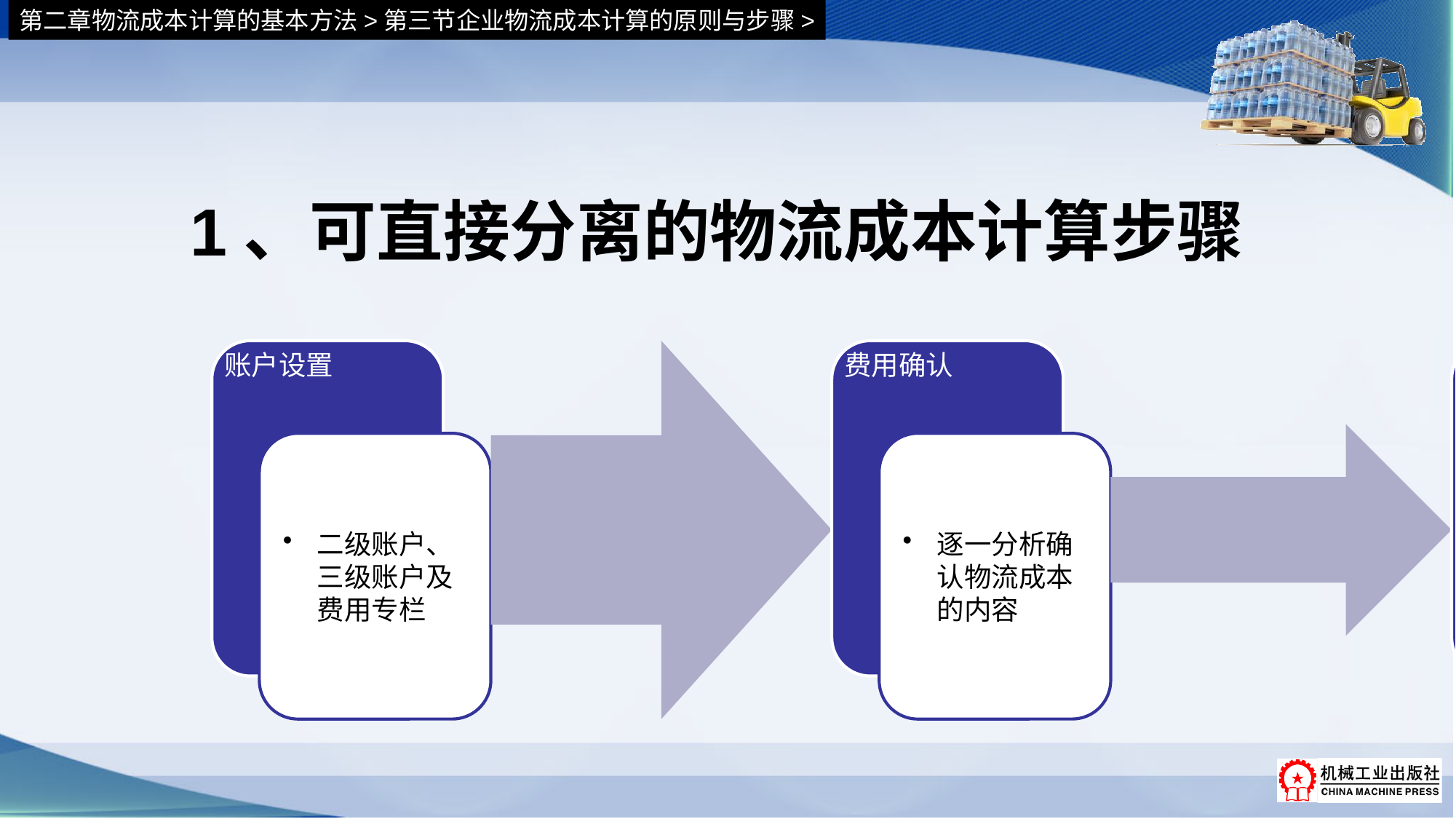

第二章物流成本计算的基本方法>第三节企业物流成本计算的原则与步骤>
# 1、可直接分离的物流成本计算步骤
账户设置
二级账户、三级账户及费用专栏
费用确认
逐一分析确认物流成本的内容